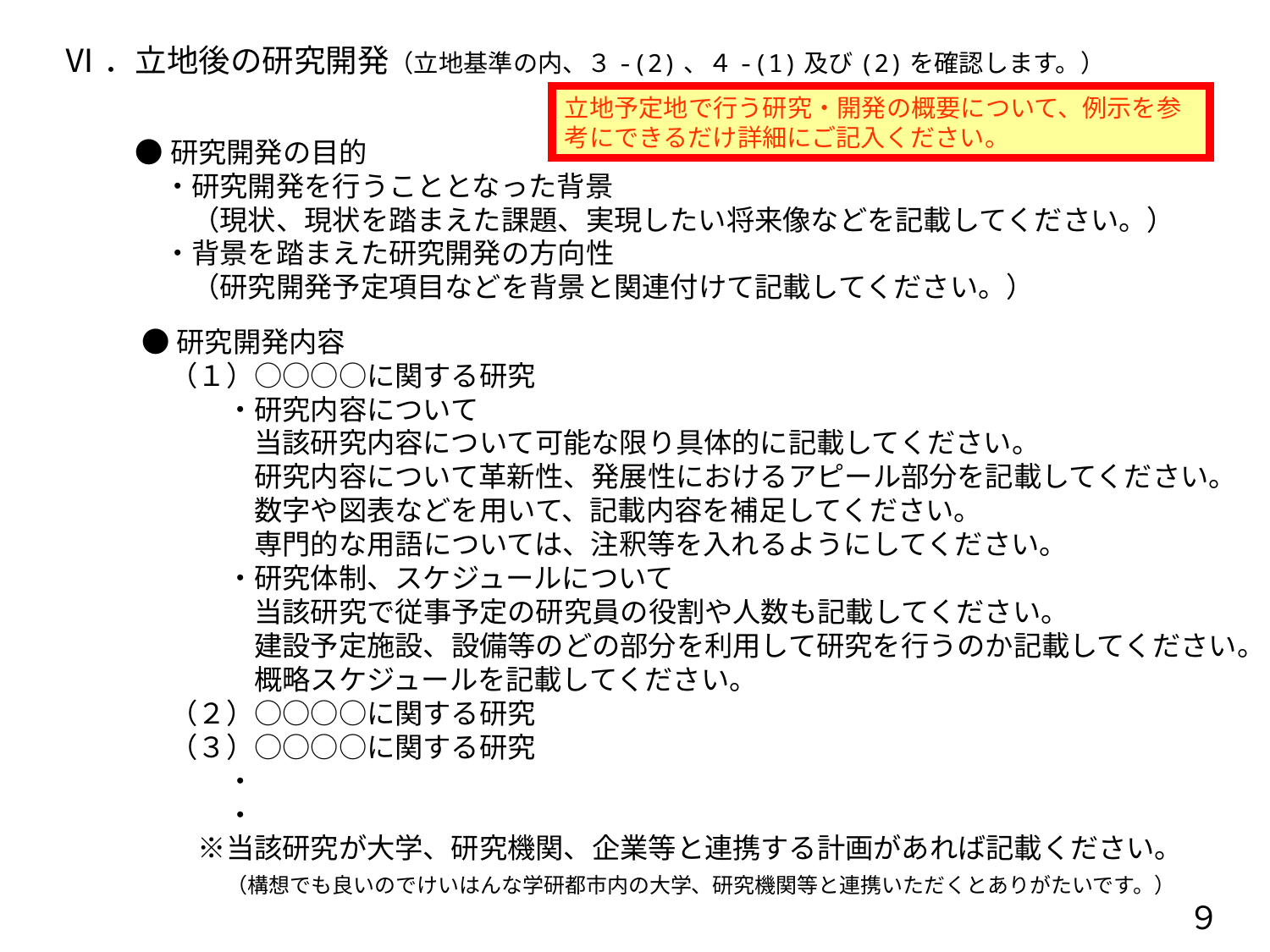

Ⅵ．立地後の研究開発（立地基準の内、３-(2)、４-(1)及び(2)を確認します。）
立地予定地で行う研究・開発の概要について、例示を参考にできるだけ詳細にご記入ください。
●研究開発の目的
　・研究開発を行うこととなった背景
　　（現状、現状を踏まえた課題、実現したい将来像などを記載してください。）
　・背景を踏まえた研究開発の方向性
　　（研究開発予定項目などを背景と関連付けて記載してください。）
●研究開発内容
　（１）○○○○に関する研究
　　　・研究内容について
　　　　当該研究内容について可能な限り具体的に記載してください。
　　　　研究内容について革新性、発展性におけるアピール部分を記載してください。
　　　　数字や図表などを用いて、記載内容を補足してください。
　　　　専門的な用語については、注釈等を入れるようにしてください。
　　　・研究体制、スケジュールについて
　　　　当該研究で従事予定の研究員の役割や人数も記載してください。
　　　　建設予定施設、設備等のどの部分を利用して研究を行うのか記載してください。
　　　　概略スケジュールを記載してください。
　（２）○○○○に関する研究
　（３）○○○○に関する研究
　　　・
　　　・
　　※当該研究が大学、研究機関、企業等と連携する計画があれば記載ください。
　　　（構想でも良いのでけいはんな学研都市内の大学、研究機関等と連携いただくとありがたいです。）
９